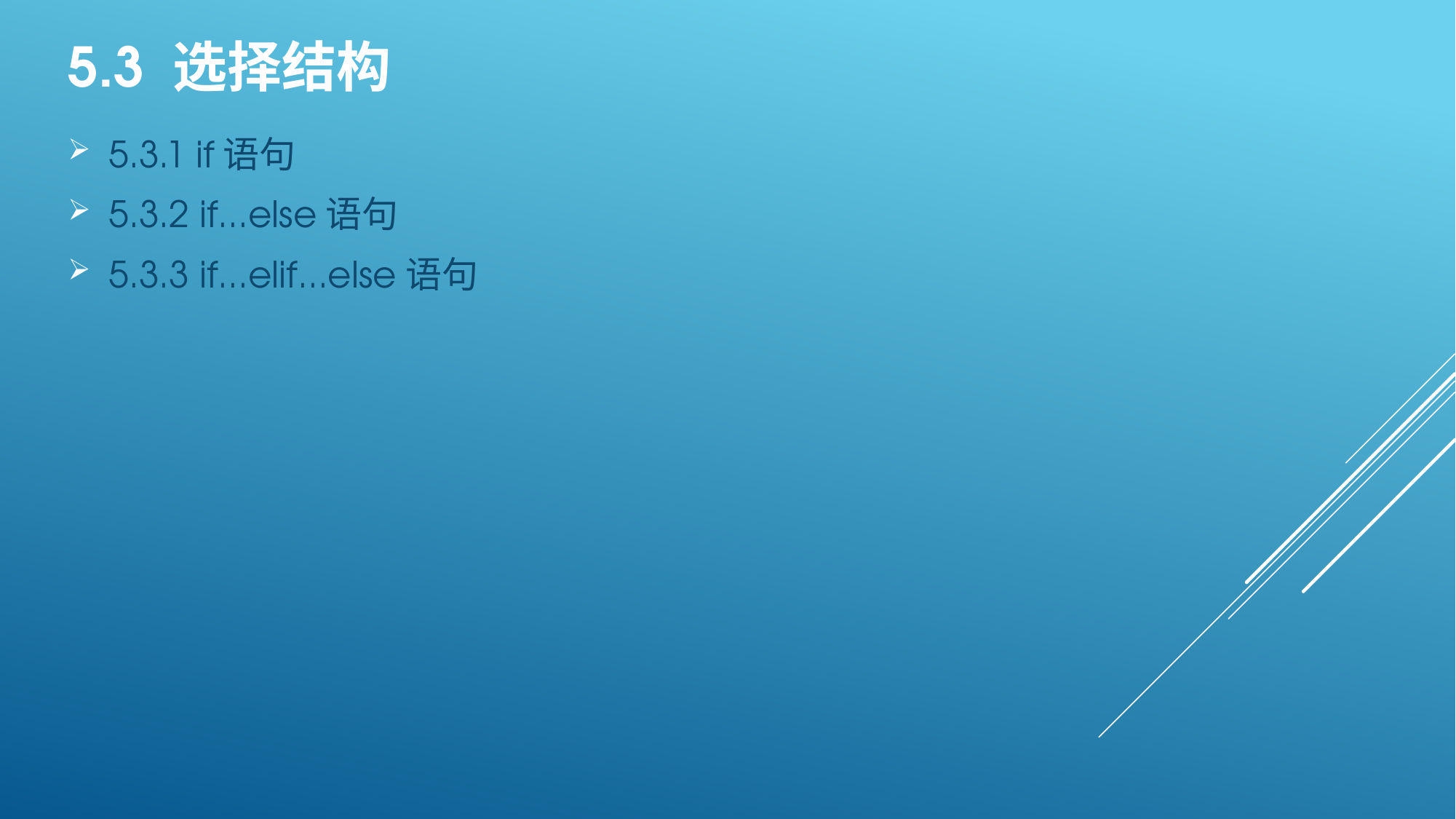

# 5.3 选择结构
5.3.1 if语句
5.3.2 if...else语句
5.3.3 if...elif...else语句